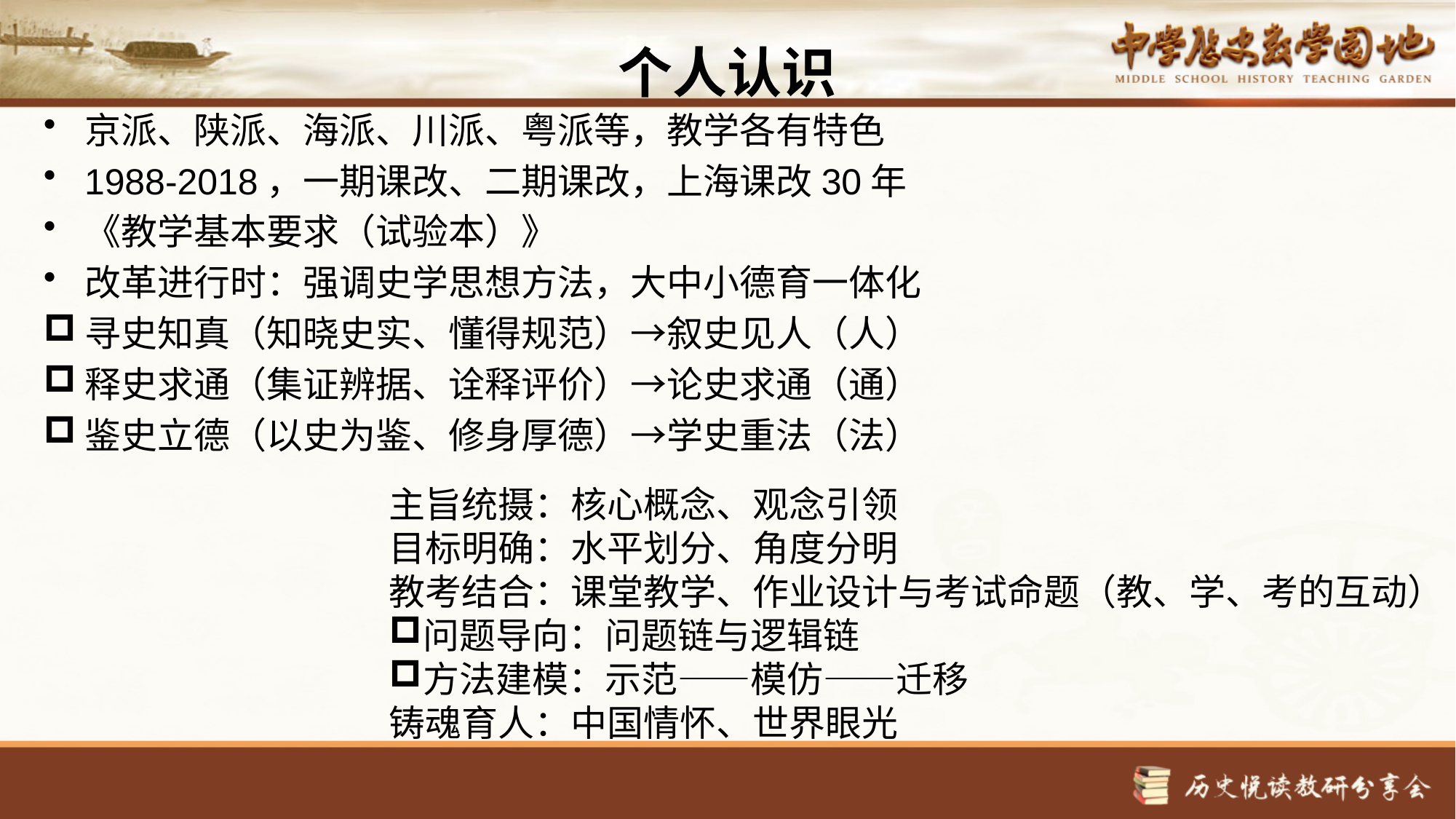

# 个人认识
京派、陕派、海派、川派、粤派等，教学各有特色
1988-2018，一期课改、二期课改，上海课改30年
《教学基本要求（试验本）》
改革进行时：强调史学思想方法，大中小德育一体化
寻史知真（知晓史实、懂得规范）→叙史见人（人）
释史求通（集证辨据、诠释评价）→论史求通（通）
鉴史立德（以史为鉴、修身厚德）→学史重法（法）

主旨统摄：核心概念、观念引领
目标明确：水平划分、角度分明
教考结合：课堂教学、作业设计与考试命题（教、学、考的互动）
问题导向：问题链与逻辑链
方法建模：示范——模仿——迁移
铸魂育人：中国情怀、世界眼光